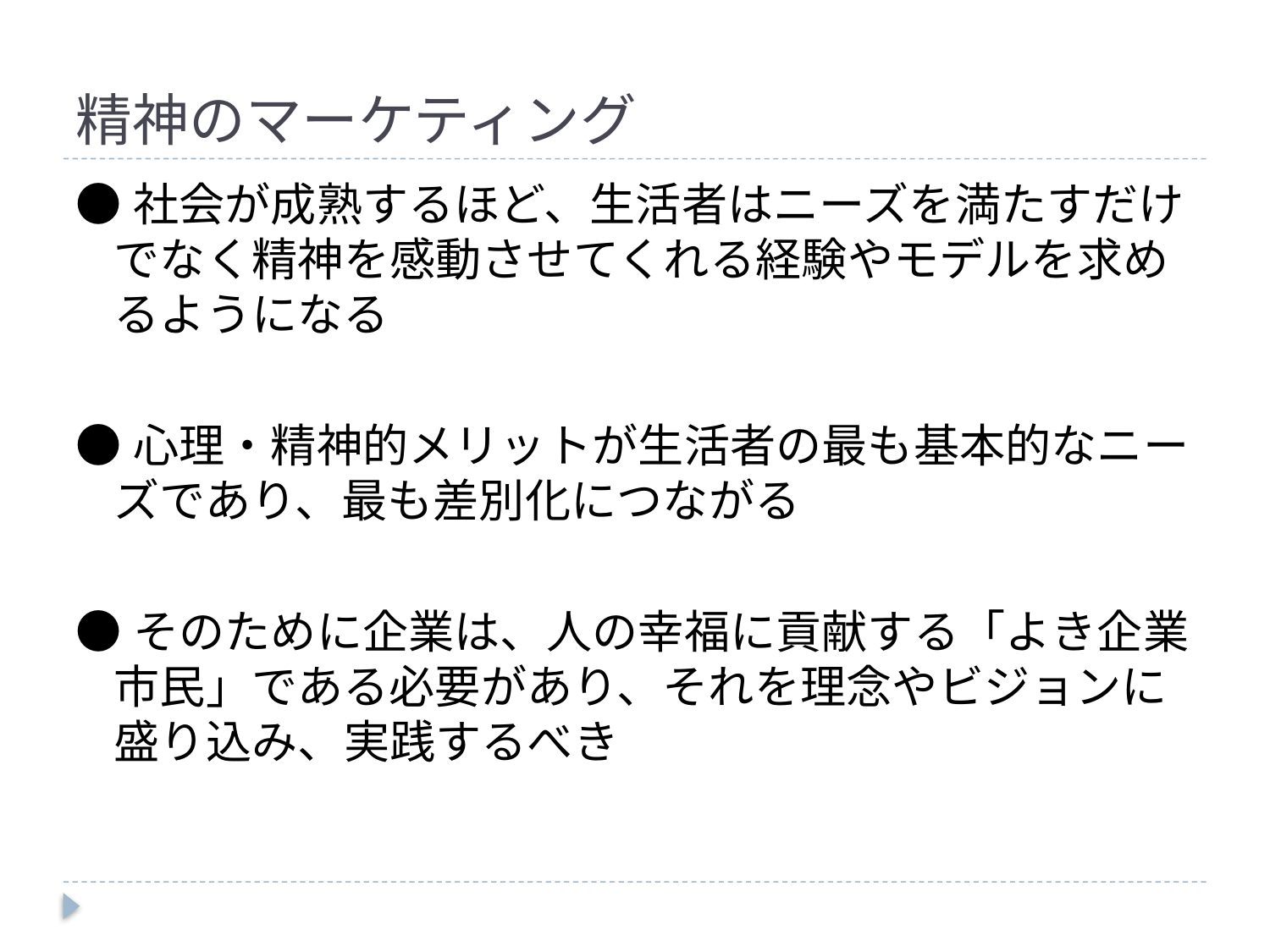

# 精神のマーケティング
●社会が成熟するほど、生活者はニーズを満たすだけでなく精神を感動させてくれる経験やモデルを求めるようになる

●心理・精神的メリットが生活者の最も基本的なニーズであり、最も差別化につながる

●そのために企業は、人の幸福に貢献する「よき企業市民」である必要があり、それを理念やビジョンに盛り込み、実践するべき